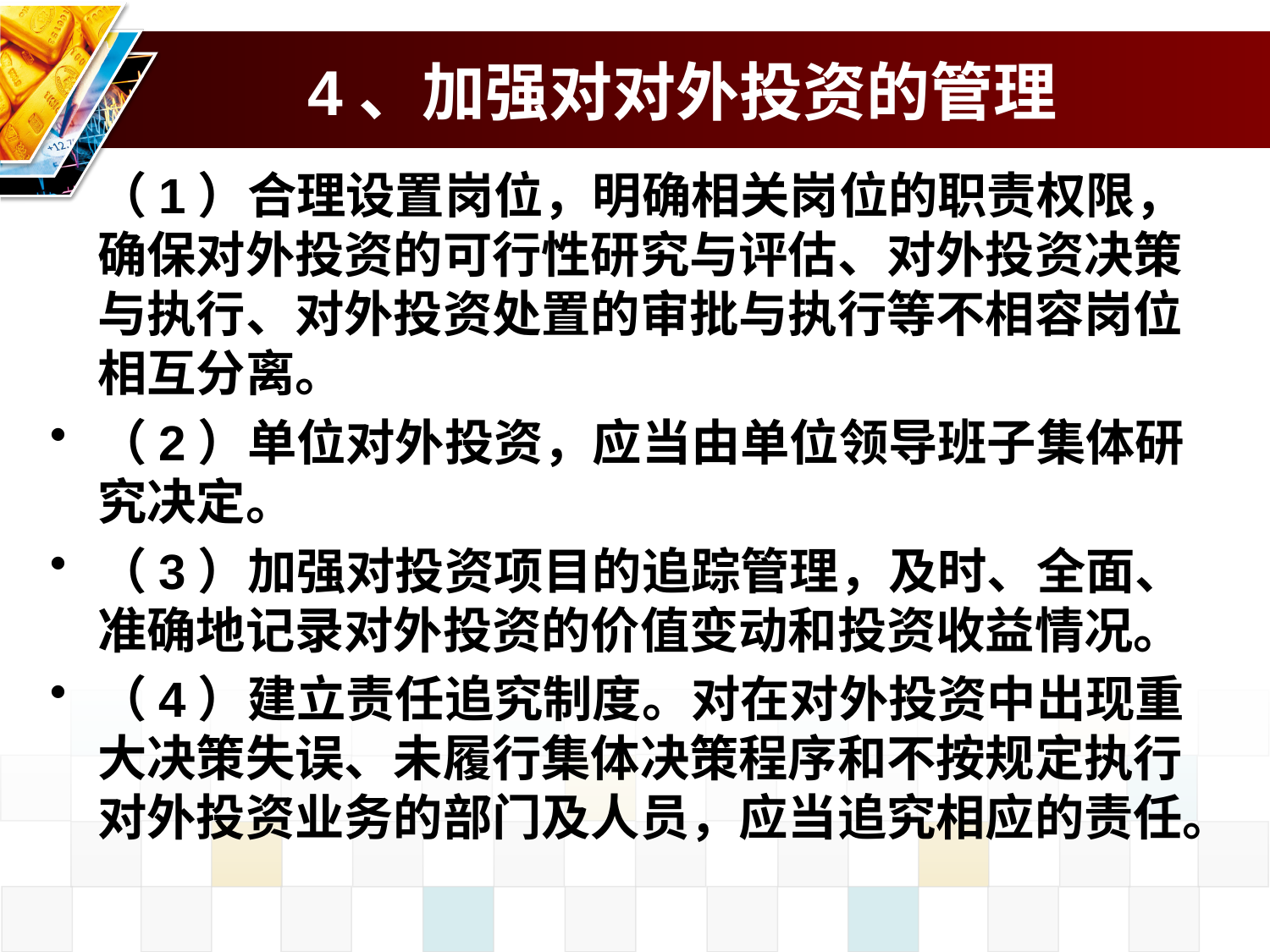

# 4、加强对对外投资的管理
（1）合理设置岗位，明确相关岗位的职责权限，确保对外投资的可行性研究与评估、对外投资决策与执行、对外投资处置的审批与执行等不相容岗位相互分离。
（2）单位对外投资，应当由单位领导班子集体研究决定。
（3）加强对投资项目的追踪管理，及时、全面、准确地记录对外投资的价值变动和投资收益情况。
（4）建立责任追究制度。对在对外投资中出现重大决策失误、未履行集体决策程序和不按规定执行对外投资业务的部门及人员，应当追究相应的责任。